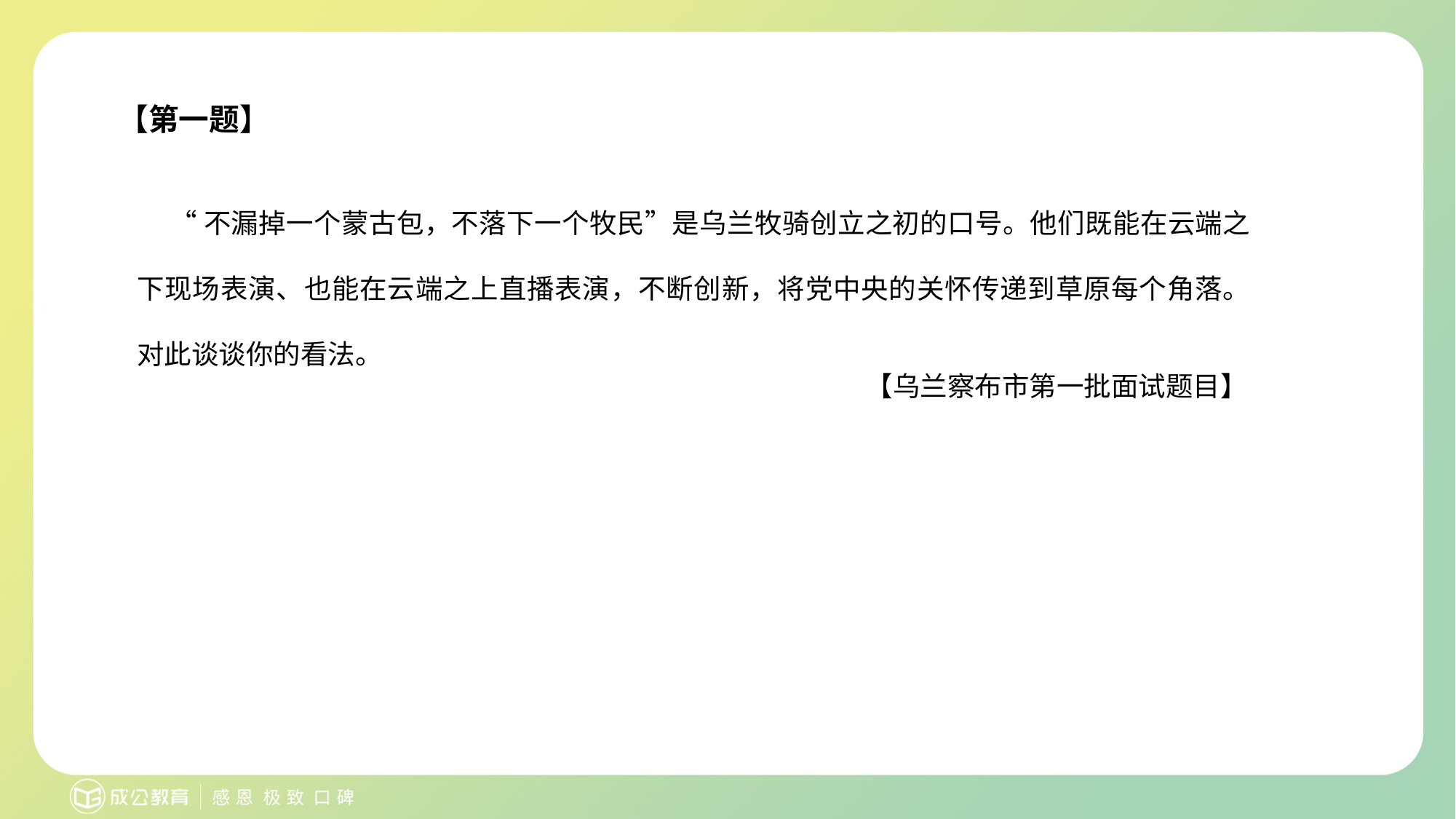

【第一题】
     “不漏掉一个蒙古包，不落下一个牧民”是乌兰牧骑创立之初的口号。他们既能在云端之下现场表演、也能在云端之上直播表演，不断创新，将党中央的关怀传递到草原每个角落。对此谈谈你的看法。
【乌兰察布市第一批面试题目】